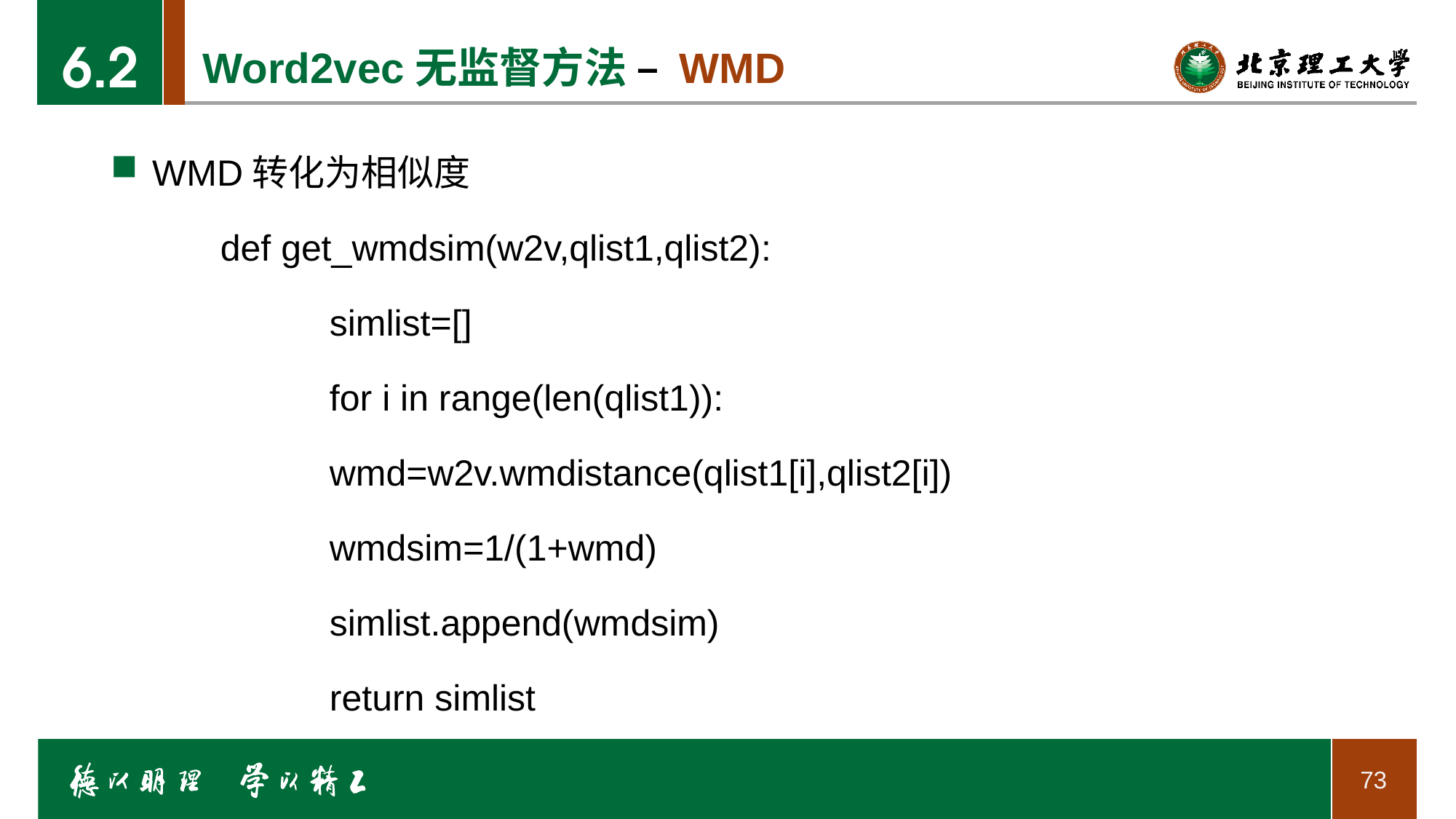

6.2
# Word2vec无监督方法 – WMD
WMD转化为相似度
	def get_wmdsim(w2v,qlist1,qlist2):
		simlist=[]
		for i in range(len(qlist1)):
		wmd=w2v.wmdistance(qlist1[i],qlist2[i])
		wmdsim=1/(1+wmd)
		simlist.append(wmdsim)
		return simlist